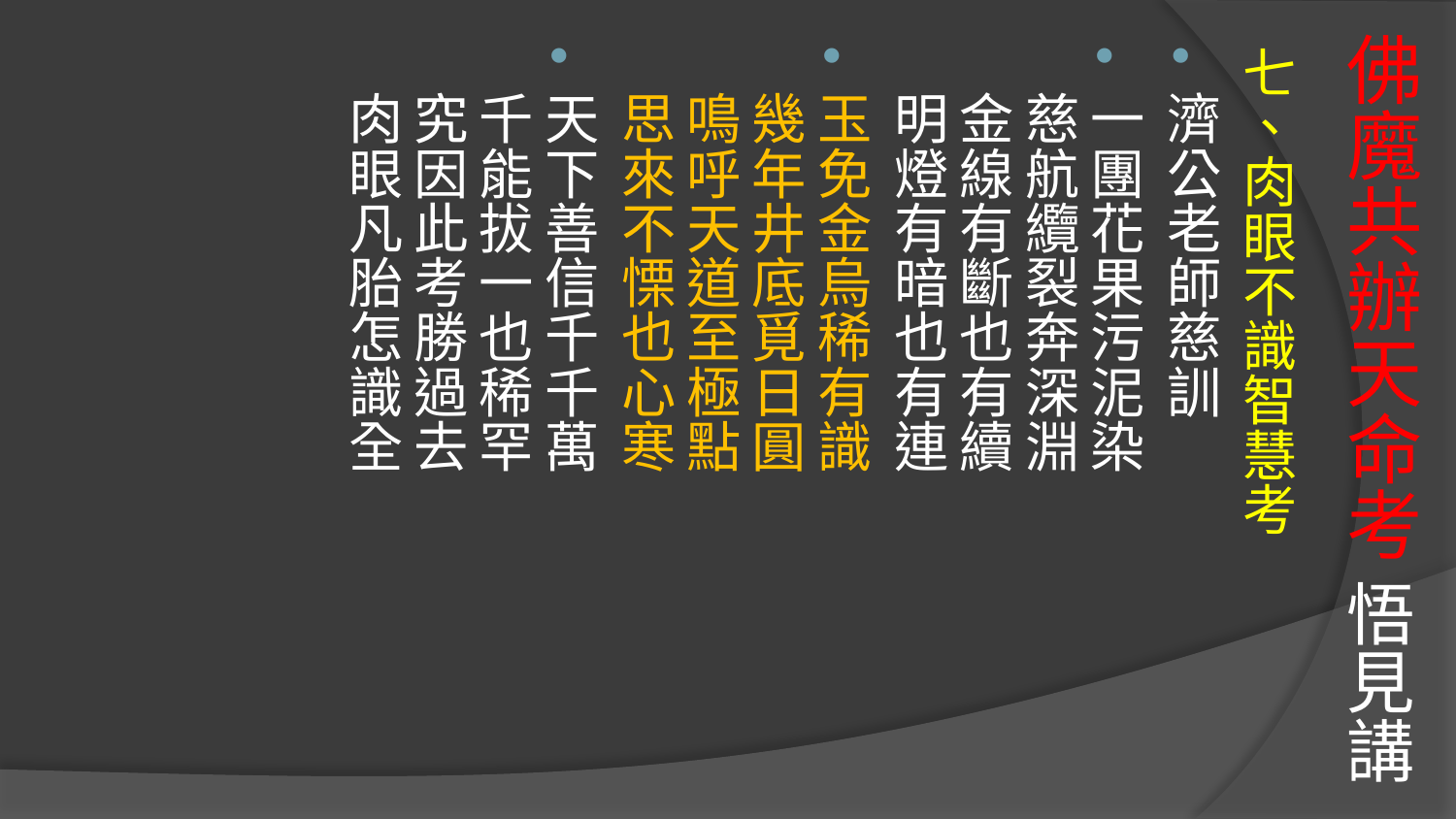

# 佛魔共辦天命考 悟見講
七、肉眼不識智慧考
濟公老師慈訓
一團花果污泥染
慈航纜裂奔深淵　
金線有斷也有續　
明燈有暗也有連
玉免金烏稀有識　
幾年井底覓日圓　
鳴呼天道至極點
思來不慄也心寒
天下善信千千萬　
千能拔一也稀罕
究因此考勝過去　
肉眼凡胎怎識全